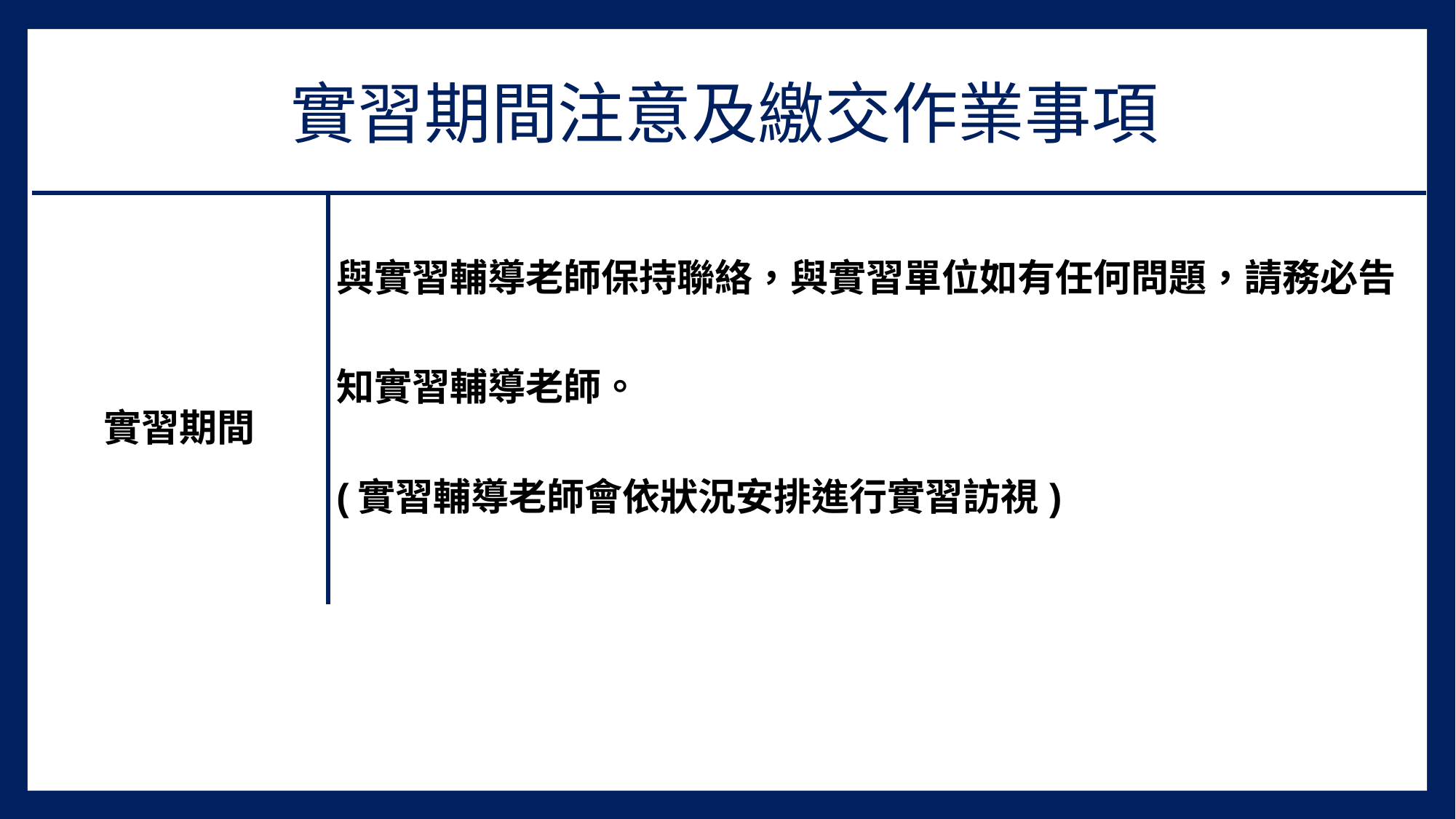

# 實習期間注意及繳交作業事項
| 實習期間 | 與實習輔導老師保持聯絡，與實習單位如有任何問題，請務必告知實習輔導老師。 (實習輔導老師會依狀況安排進行實習訪視) |
| --- | --- |